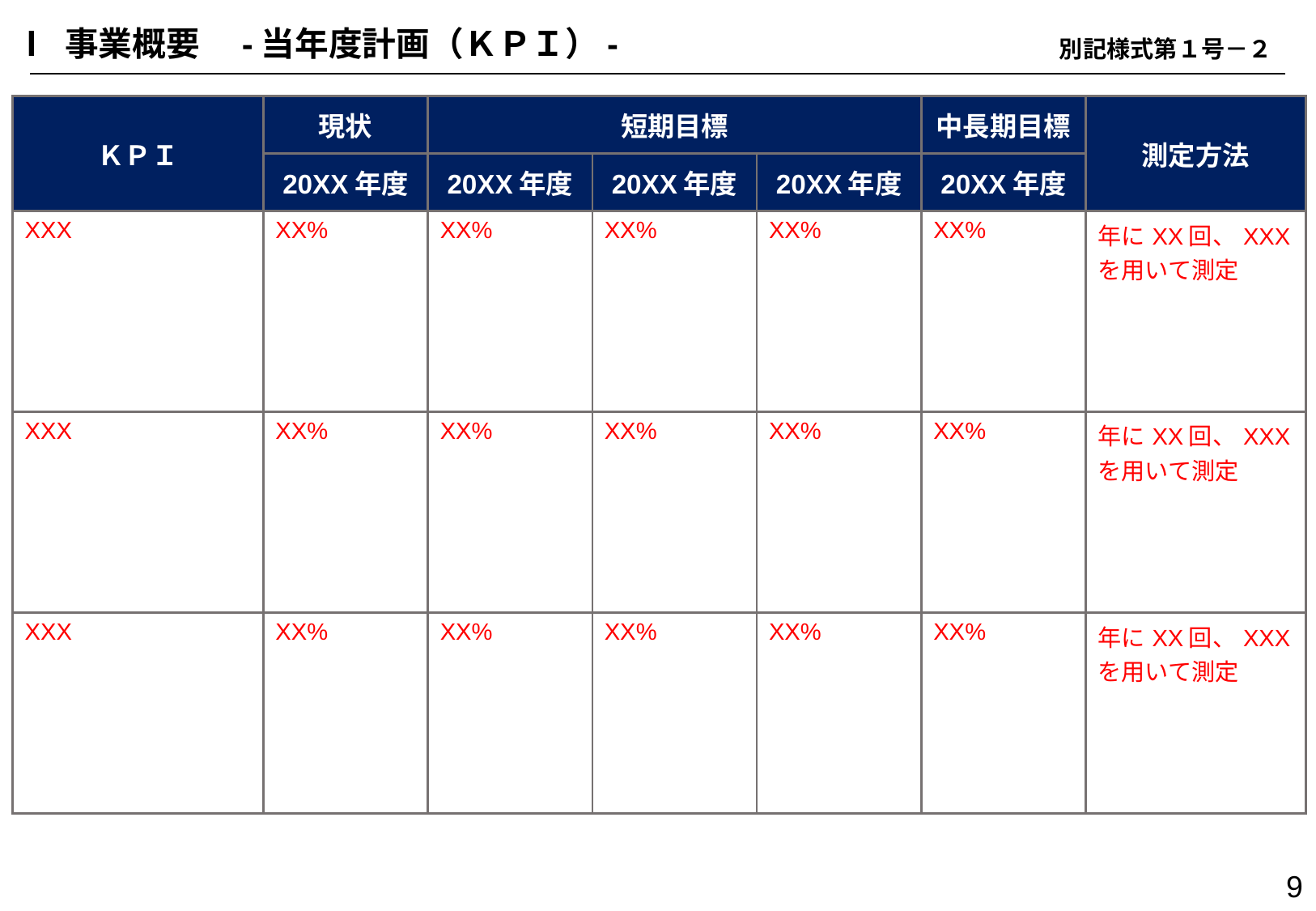

Ⅰ 事業概要　-当年度計画（ＫＰＩ）-
別記様式第１号－２
| ＫＰＩ | 現状 | 短期目標 |  |  | 中長期目標 | 測定方法 |
| --- | --- | --- | --- | --- | --- | --- |
|  | 20XX年度 | 20XX年度 | 20XX年度 | 20XX年度 | 20XX年度 |  |
| XXX | XX% | XX% | XX% | XX% | XX% | 年にXX回、XXXを用いて測定 |
| XXX | XX% | XX% | XX% | XX% | XX% | 年にXX回、XXXを用いて測定 |
| XXX | XX% | XX% | XX% | XX% | XX% | 年にXX回、XXXを用いて測定 |
9